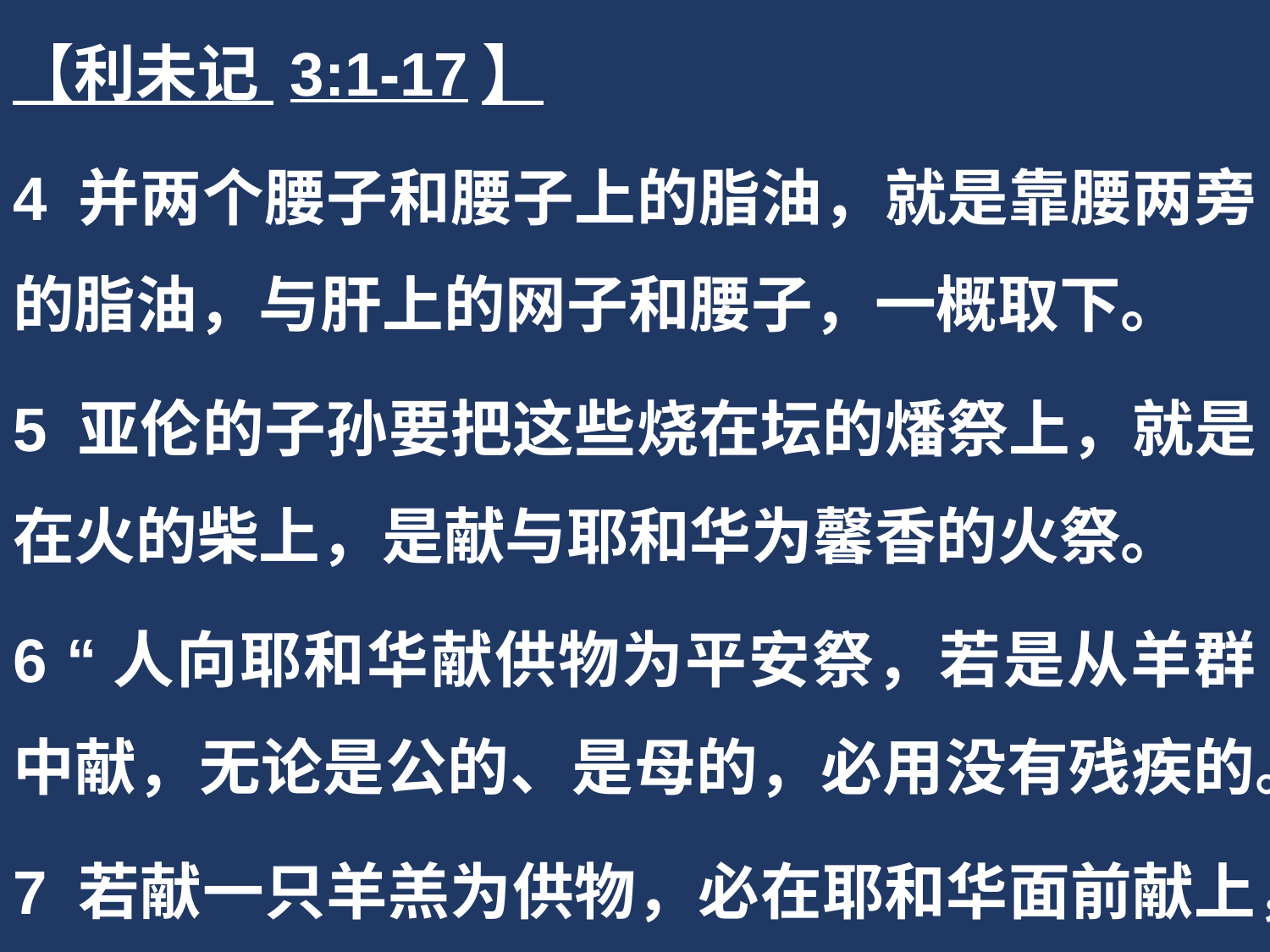

【利未记 3:1-17】
4 并两个腰子和腰子上的脂油，就是靠腰两旁的脂油，与肝上的网子和腰子，一概取下。
5 亚伦的子孙要把这些烧在坛的燔祭上，就是在火的柴上，是献与耶和华为馨香的火祭。
6 “人向耶和华献供物为平安祭，若是从羊群中献，无论是公的、是母的，必用没有残疾的。
7 若献一只羊羔为供物，必在耶和华面前献上，